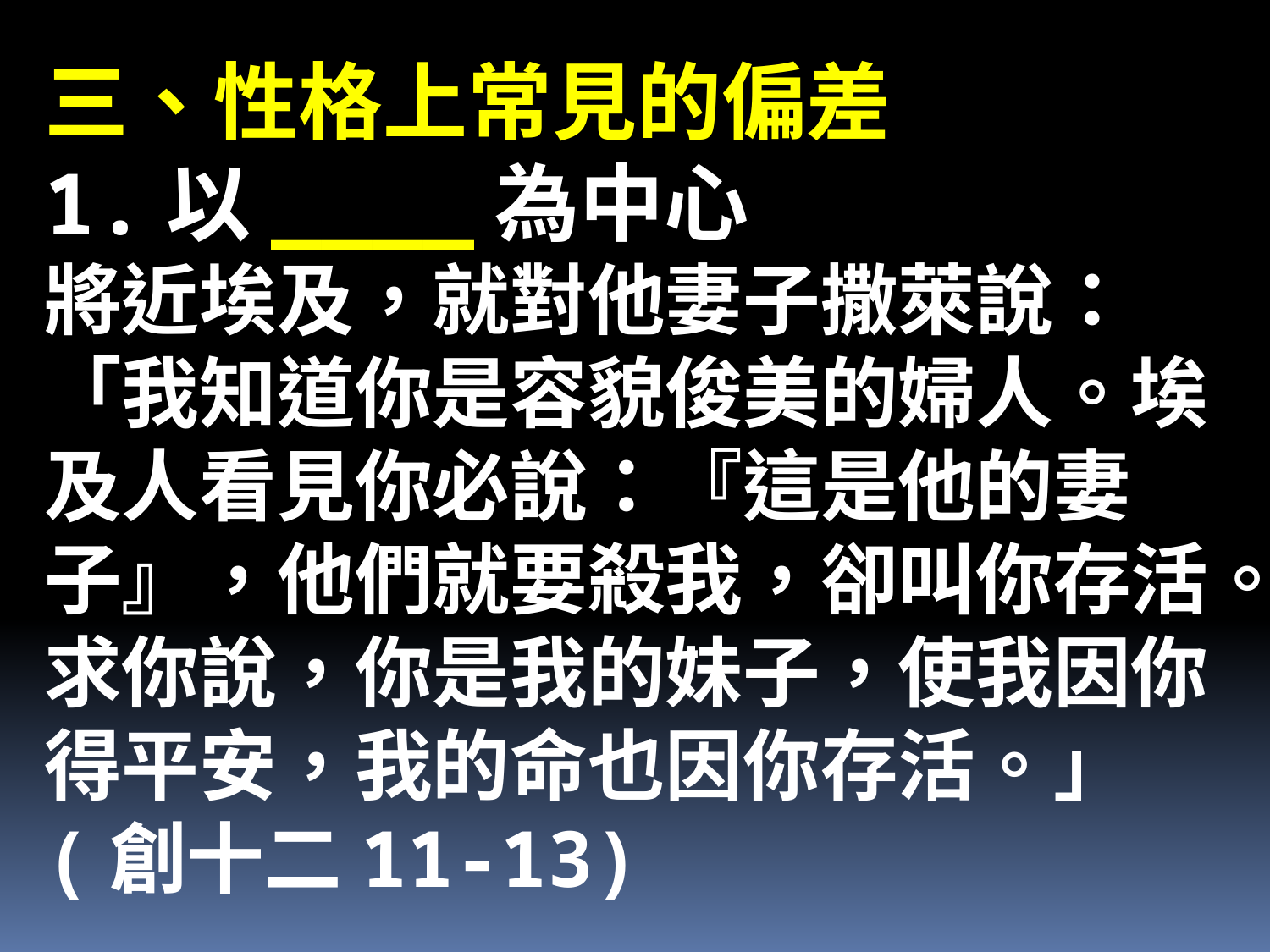

三、性格上常見的偏差
1.以____為中心
將近埃及，就對他妻子撒萊說：  「我知道你是容貌俊美的婦人。埃及人看見你必說：『這是他的妻子』，他們就要殺我，卻叫你存活。求你說，你是我的妹子，使我因你得平安，我的命也因你存活。」(創十二11-13)